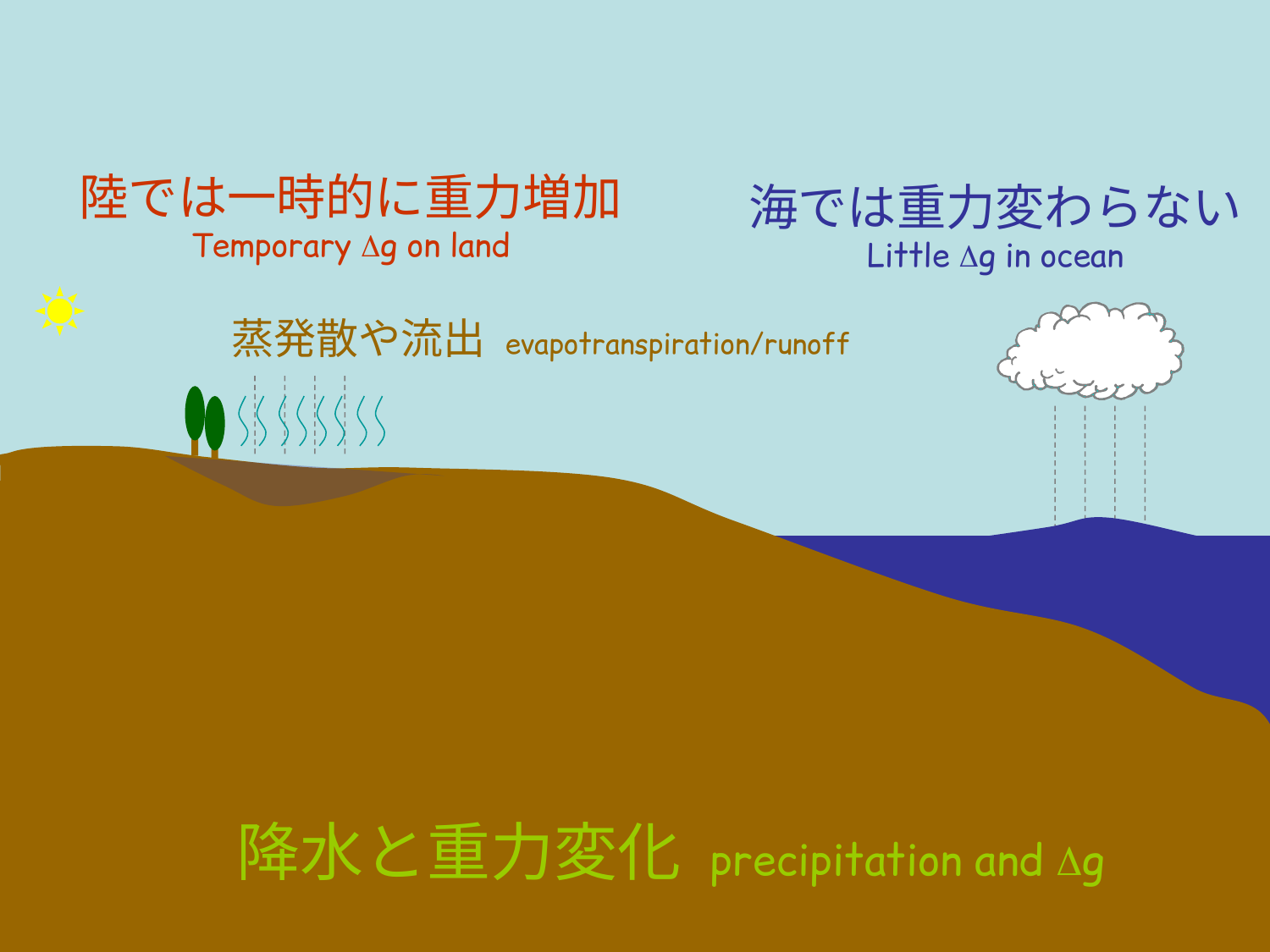

陸では一時的に重力増加
Temporary Δg on land
海では重力変わらない
Little Δg in ocean

蒸発散や流出 evapotranspiration/runoff

降水と重力変化 precipitation and Δg